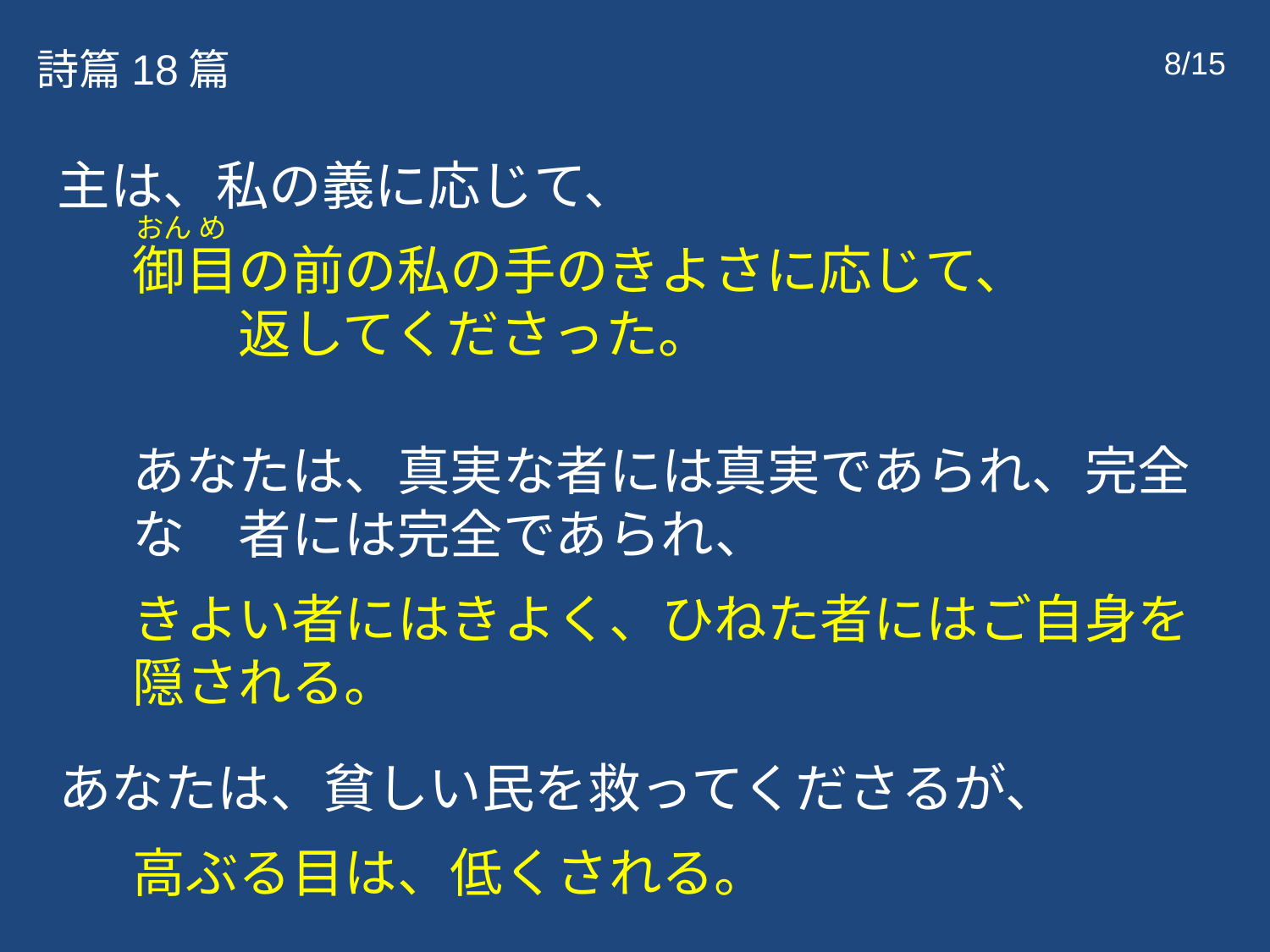

詩篇18篇
8/15
主は、私の義に応じて、
御目の前の私の手のきよさに応じて、　　　　　返してくださった。
あなたは、真実な者には真実であられ、完全な　者には完全であられ、
きよい者にはきよく、ひねた者にはご自身を隠される。
あなたは、貧しい民を救ってくださるが、
高ぶる目は、低くされる。
おん め